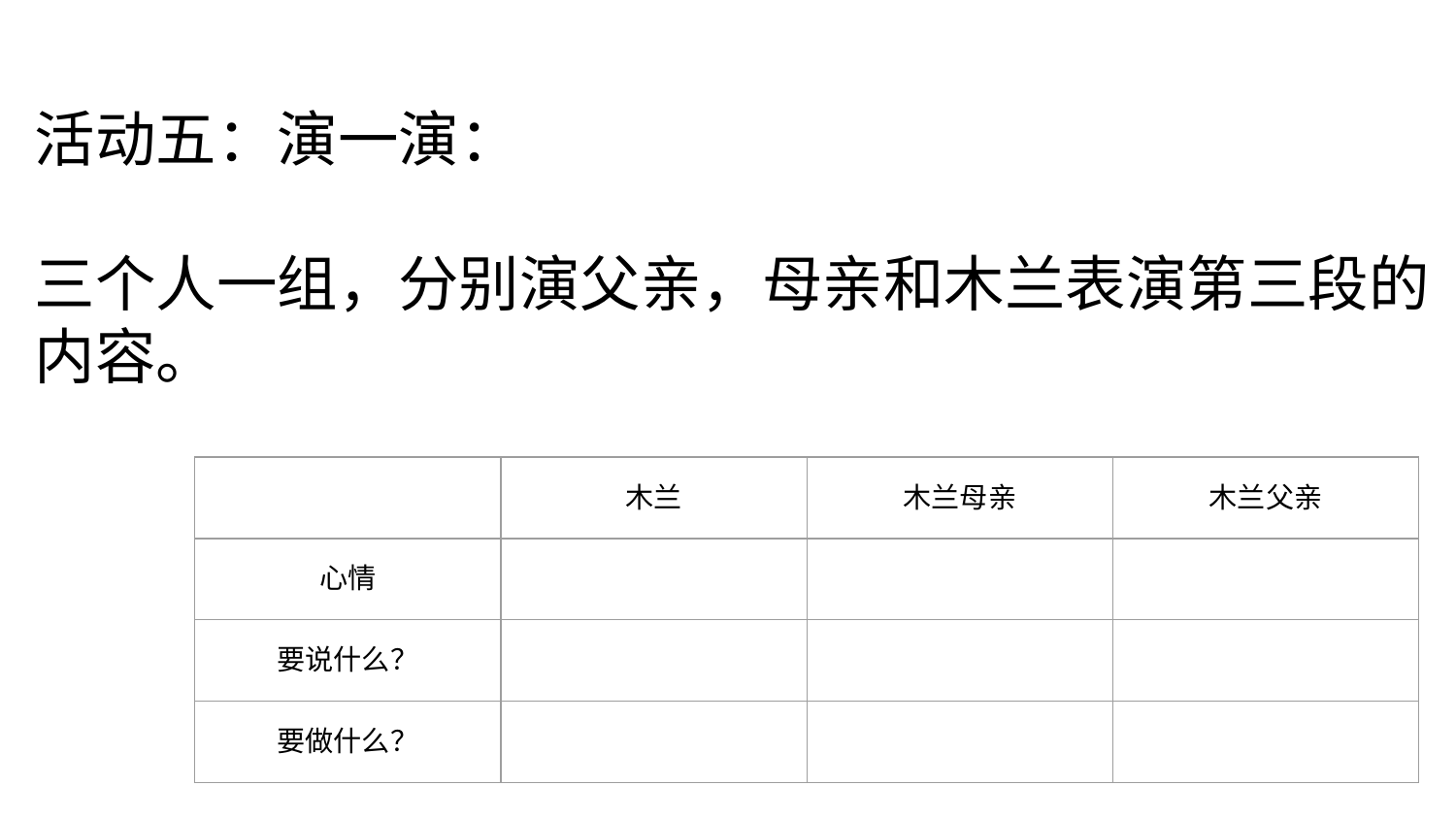

# 活动五：演一演：

三个人一组，分别演父亲，母亲和木兰表演第三段的内容。
|  | 木兰 | 木兰母亲 | 木兰父亲 |
| --- | --- | --- | --- |
| 心情 |  |  |  |
| 要说什么？ |  |  |  |
| 要做什么？ |  |  |  |